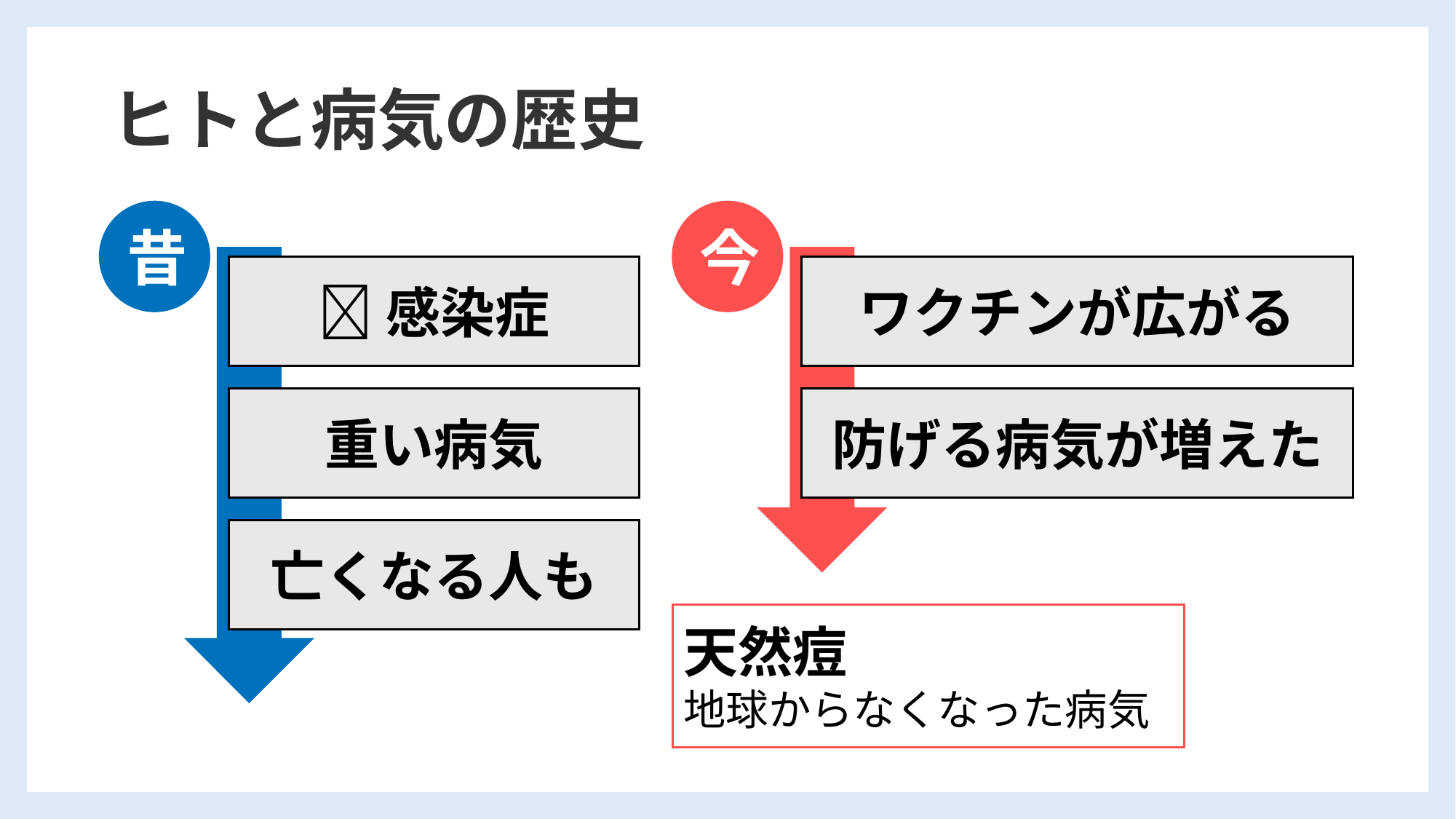

# ヒトと病気の歴史
昔
今

🦠感染症
ワクチンが広がる
重い病気
防げる病気が増えた
亡くなる人も
天然痘
地球からなくなった病気